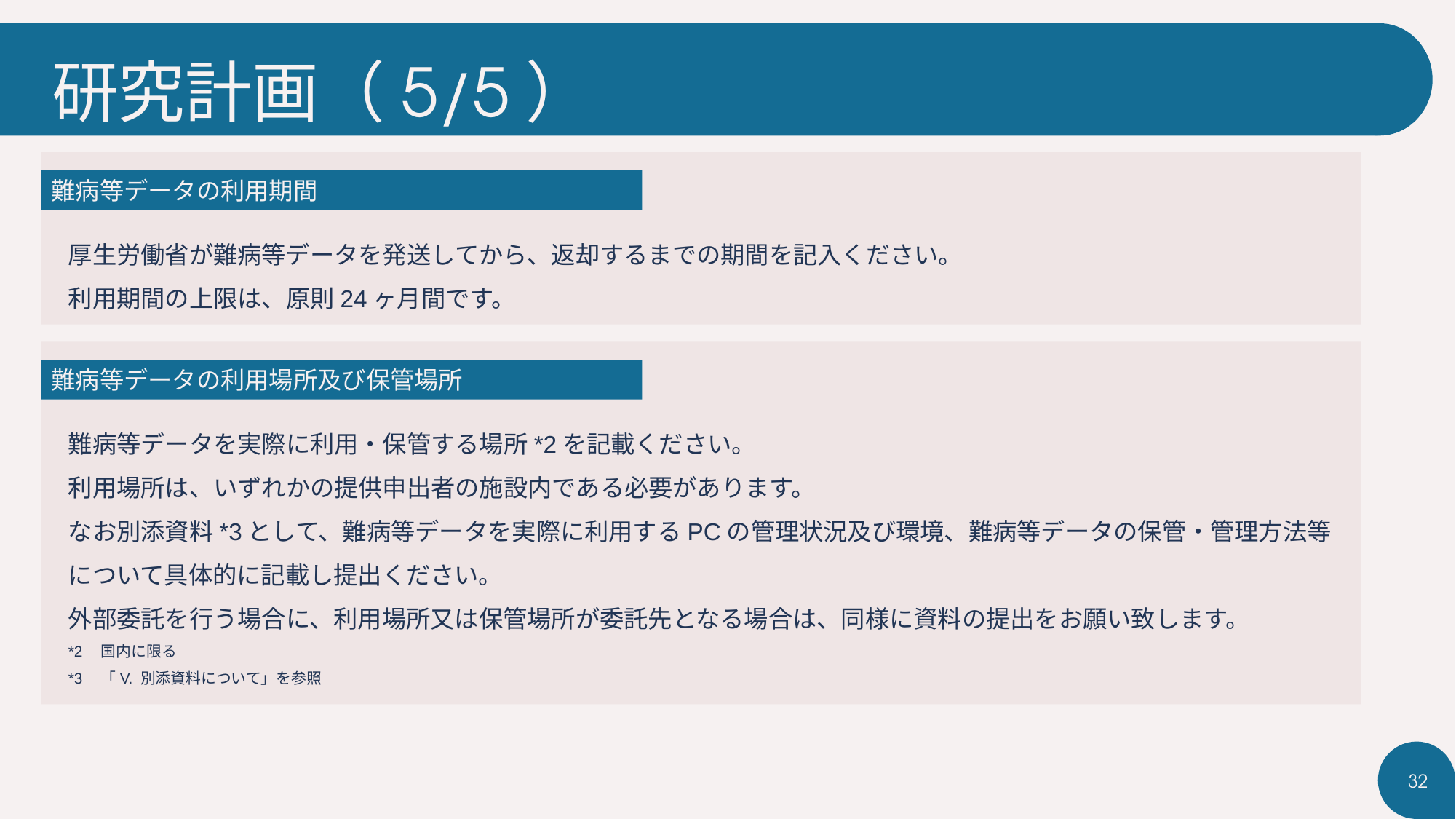

# 研究計画（5/5）

難病等データの利用期間
厚生労働省が難病等データを発送してから、返却するまでの期間を記入ください。
利用期間の上限は、原則24ヶ月間です。

難病等データの利用場所及び保管場所
難病等データを実際に利用・保管する場所*2を記載ください。
利用場所は、いずれかの提供申出者の施設内である必要があります。
なお別添資料*3として、難病等データを実際に利用するPCの管理状況及び環境、難病等データの保管・管理方法等について具体的に記載し提出ください。
外部委託を行う場合に、利用場所又は保管場所が委託先となる場合は、同様に資料の提出をお願い致します。
*2　国内に限る
*3　「V. 別添資料について」を参照
32